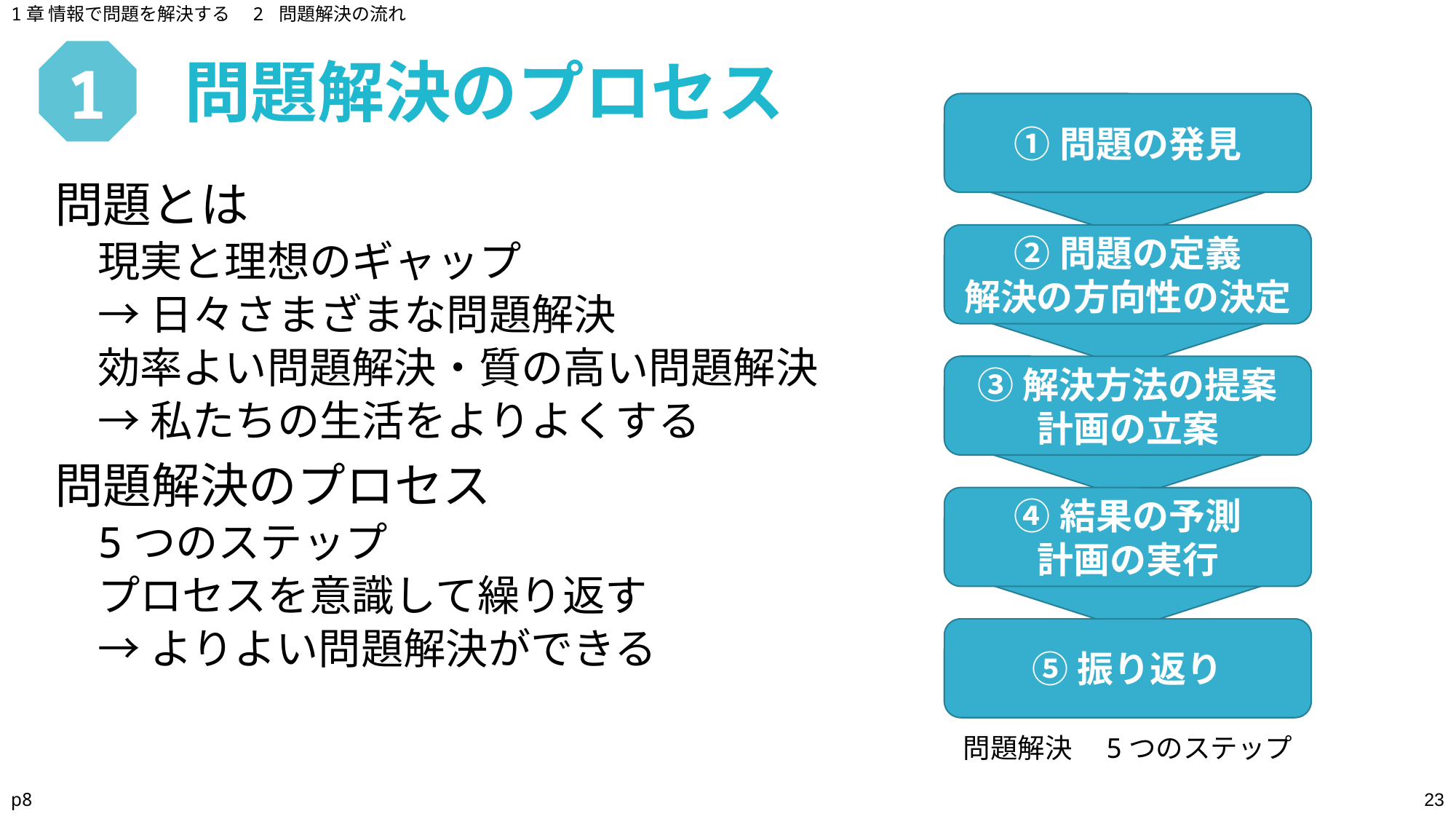

1章 情報で問題を解決する　2 問題解決の流れ

問題解決のプロセス
# 1
①問題の発見
②問題の定義
解決の方向性の決定
③解決方法の提案
計画の立案
④結果の予測
計画の実行
⑤振り返り

問題とは
現実と理想のギャップ
→日々さまざまな問題解決
効率よい問題解決・質の高い問題解決
→私たちの生活をよりよくする
問題解決のプロセス
5つのステップ
プロセスを意識して繰り返す
→よりよい問題解決ができる
問題解決　5つのステップ
23
p8